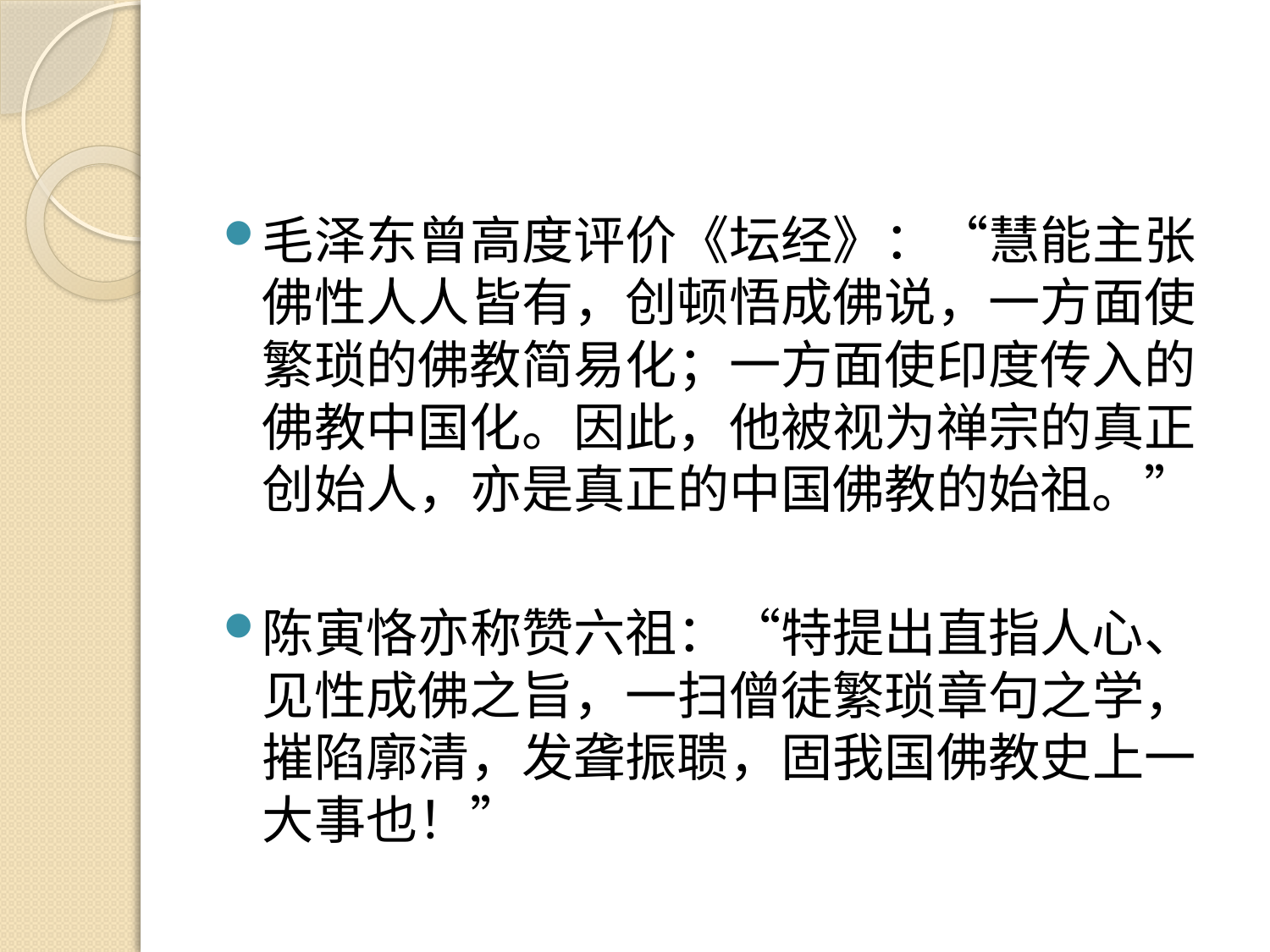

#
毛泽东曾高度评价《坛经》：“慧能主张佛性人人皆有，创顿悟成佛说，一方面使繁琐的佛教简易化；一方面使印度传入的佛教中国化。因此，他被视为禅宗的真正创始人，亦是真正的中国佛教的始祖。”

陈寅恪亦称赞六祖：“特提出直指人心、见性成佛之旨，一扫僧徒繁琐章句之学，摧陷廓清，发聋振聩，固我国佛教史上一大事也！”